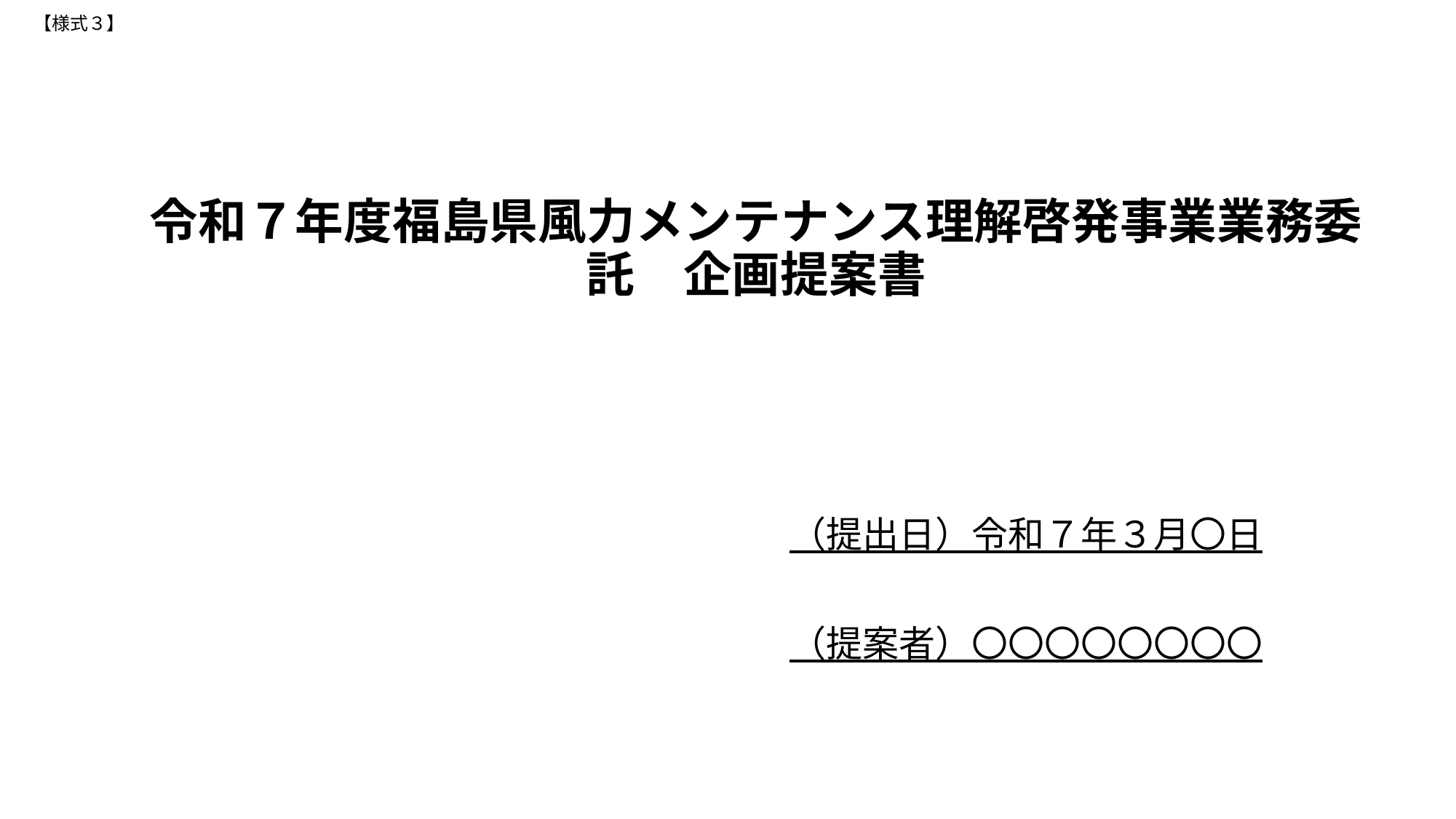

【様式３】
# 令和７年度福島県風力メンテナンス理解啓発事業業務委託　企画提案書
（提出日）令和７年３月〇日

（提案者）〇〇〇〇〇〇〇〇